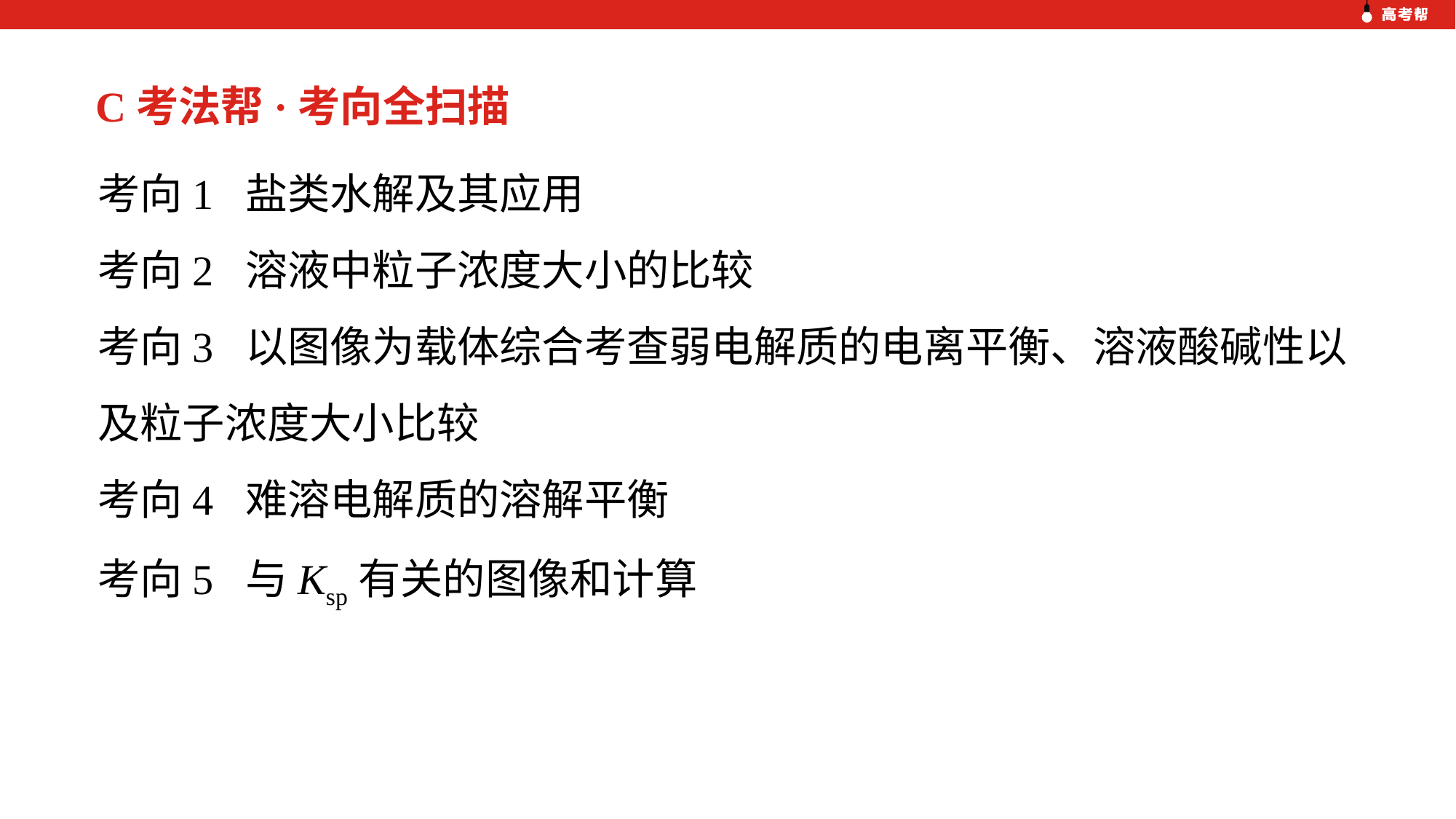

C考法帮·考向全扫描
考向1  盐类水解及其应用
考向2  溶液中粒子浓度大小的比较
考向3  以图像为载体综合考查弱电解质的电离平衡、溶液酸碱性以及粒子浓度大小比较
考向4  难溶电解质的溶解平衡
考向5  与Ksp有关的图像和计算